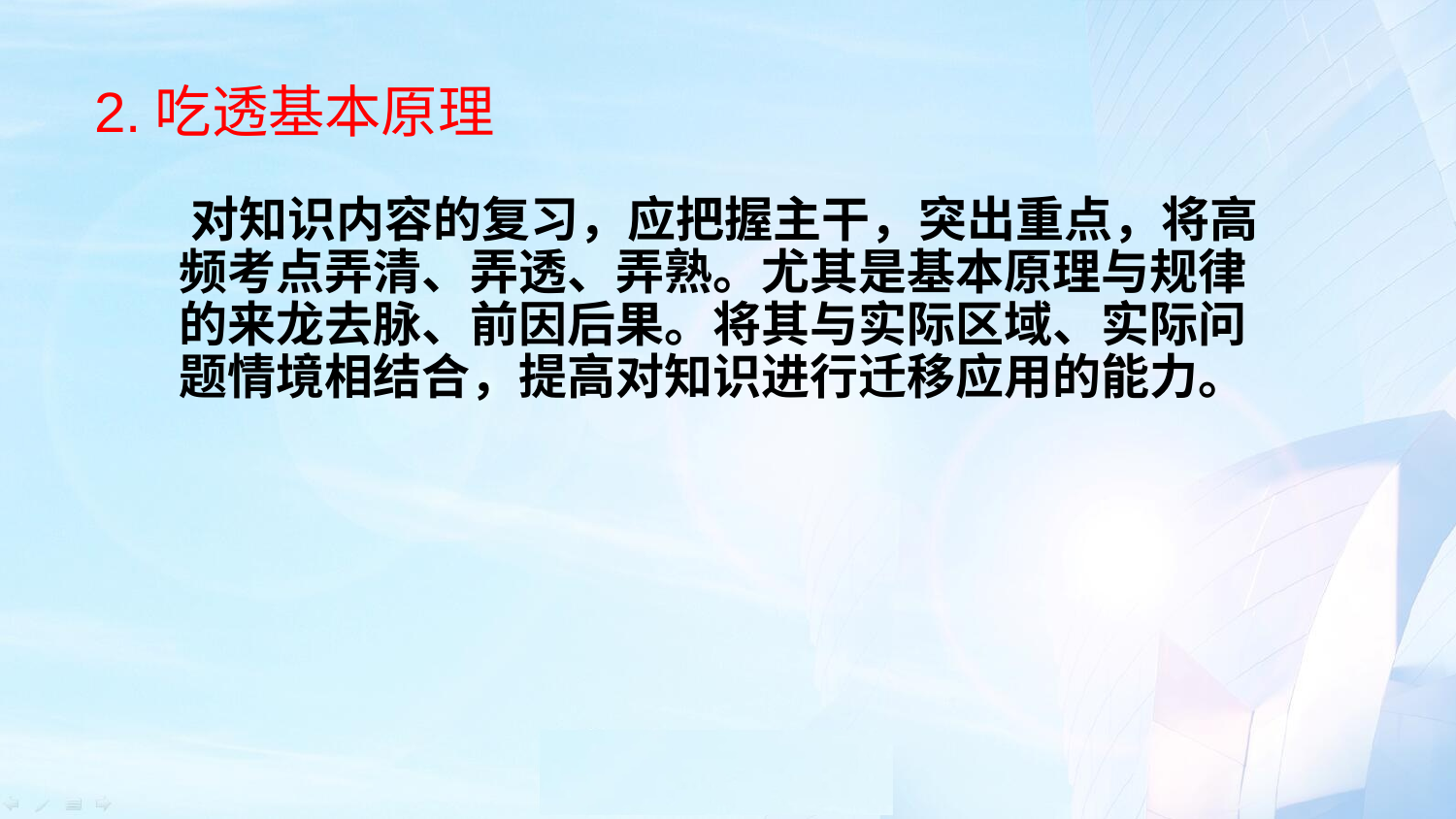

2.吃透基本原理
     对知识内容的复习，应把握主干，突出重点，将高频考点弄清、弄透、弄熟。尤其是基本原理与规律的来龙去脉、前因后果。将其与实际区域、实际问题情境相结合，提高对知识进行迁移应用的能力。